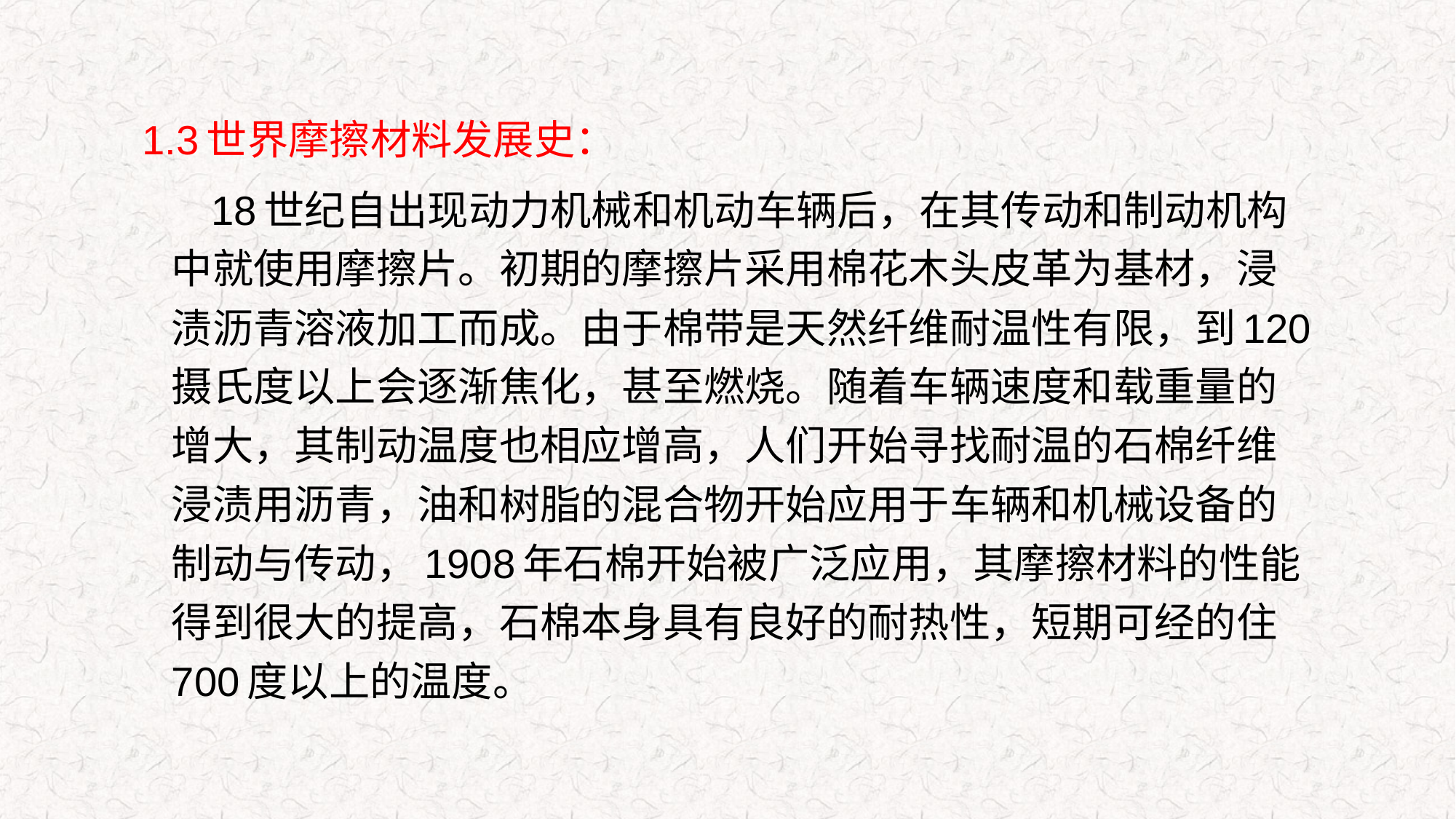

1.3世界摩擦材料发展史：
      18世纪自出现动力机械和机动车辆后，在其传动和制动机构中就使用摩擦片。初期的摩擦片采用棉花木头皮革为基材，浸渍沥青溶液加工而成。由于棉带是天然纤维耐温性有限，到120摄氏度以上会逐渐焦化，甚至燃烧。随着车辆速度和载重量的增大，其制动温度也相应增高，人们开始寻找耐温的石棉纤维浸渍用沥青，油和树脂的混合物开始应用于车辆和机械设备的制动与传动，1908年石棉开始被广泛应用，其摩擦材料的性能得到很大的提高，石棉本身具有良好的耐热性，短期可经的住700度以上的温度。